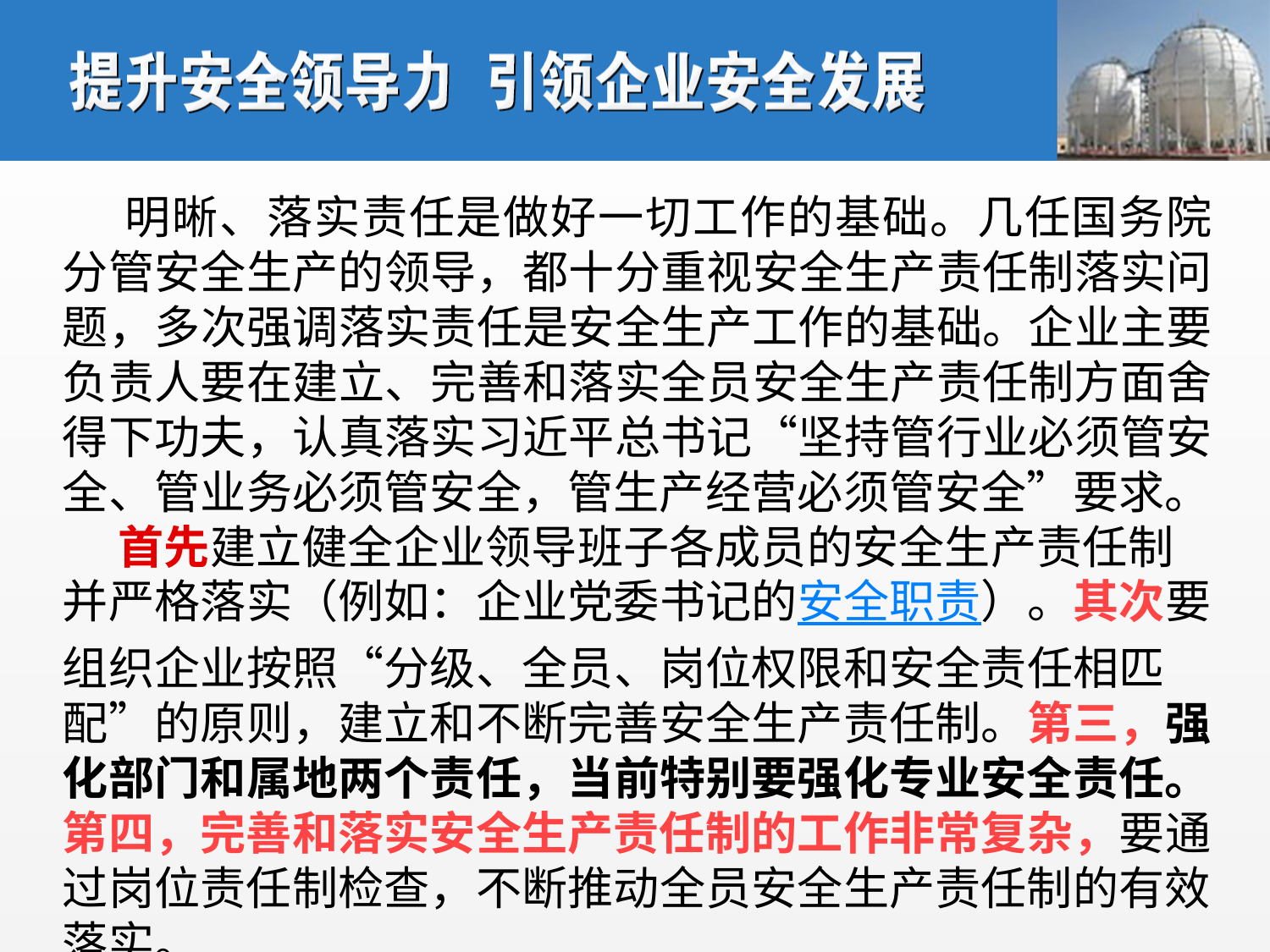

明晰、落实责任是做好一切工作的基础。几任国务院分管安全生产的领导，都十分重视安全生产责任制落实问题，多次强调落实责任是安全生产工作的基础。企业主要负责人要在建立、完善和落实全员安全生产责任制方面舍得下功夫，认真落实习近平总书记“坚持管行业必须管安全、管业务必须管安全，管生产经营必须管安全”要求。
首先建立健全企业领导班子各成员的安全生产责任制并严格落实（例如：企业党委书记的安全职责）。其次要组织企业按照“分级、全员、岗位权限和安全责任相匹配”的原则，建立和不断完善安全生产责任制。第三，强化部门和属地两个责任，当前特别要强化专业安全责任。第四，完善和落实安全生产责任制的工作非常复杂，要通过岗位责任制检查，不断推动全员安全生产责任制的有效落实。
69